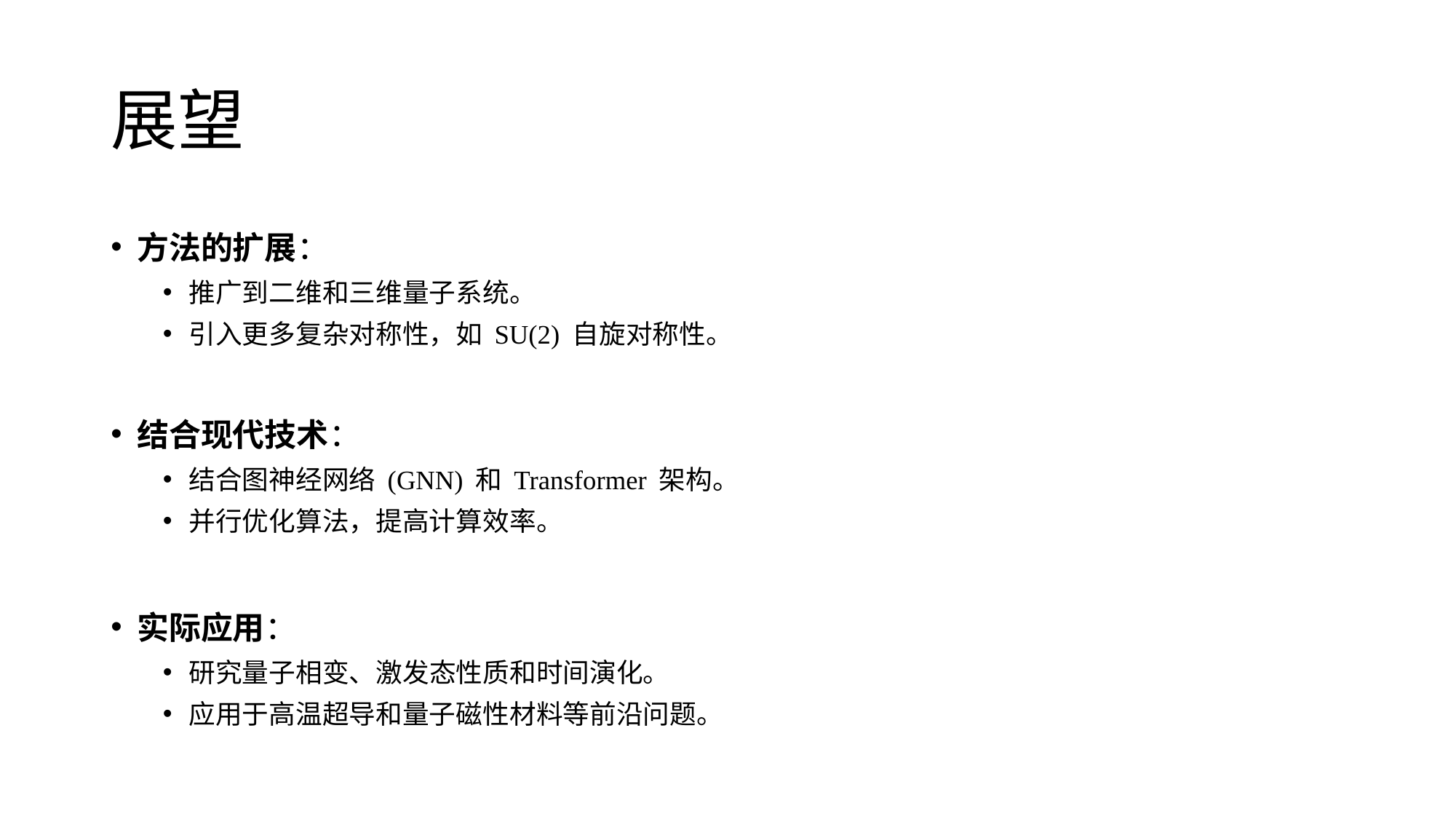

# 展望
方法的扩展：
推广到二维和三维量子系统。
引入更多复杂对称性，如 SU(2) 自旋对称性。

结合现代技术：
结合图神经网络 (GNN) 和 Transformer 架构。
并行优化算法，提高计算效率。

实际应用：
研究量子相变、激发态性质和时间演化。
应用于高温超导和量子磁性材料等前沿问题。